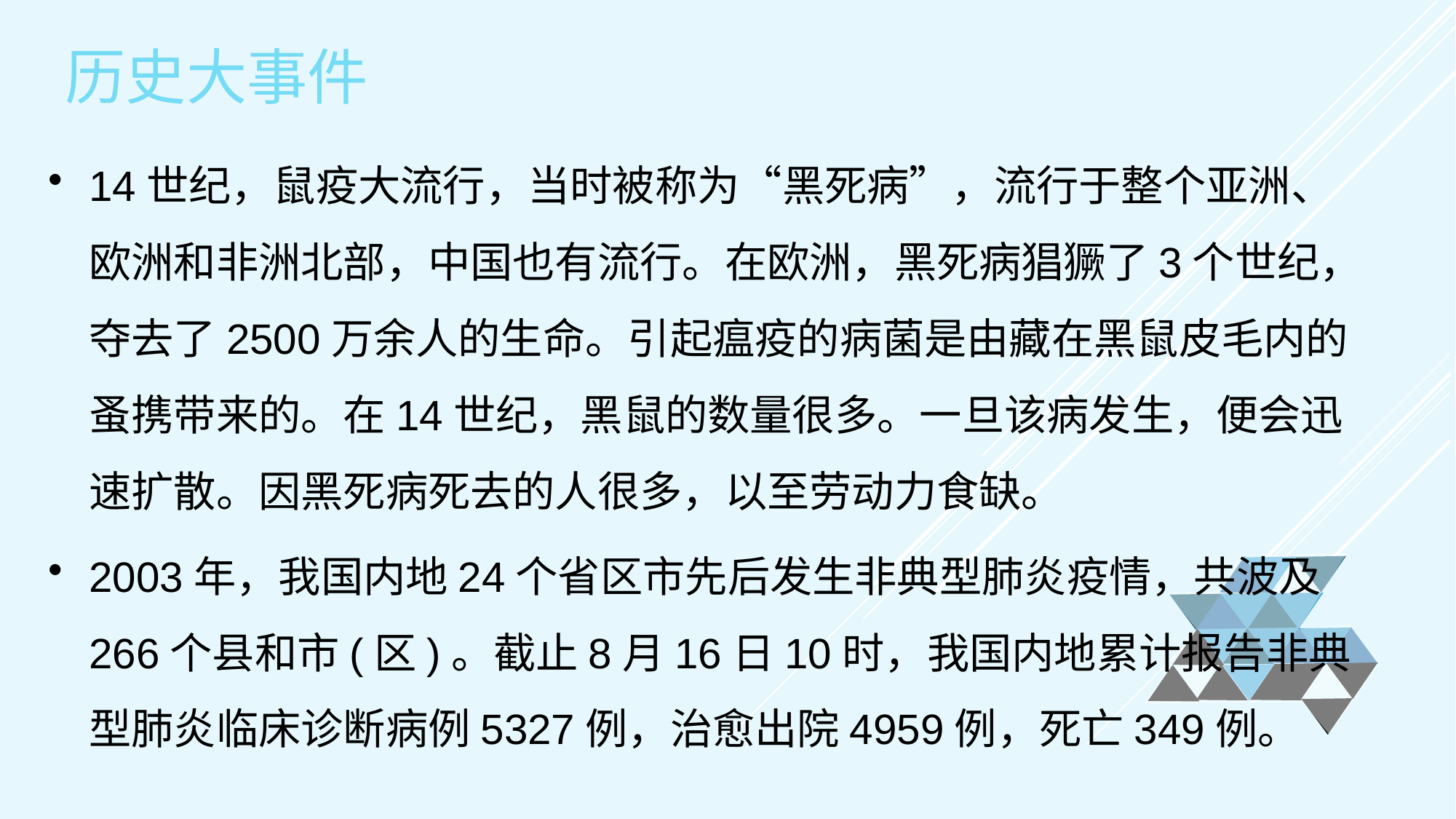

历史大事件
14世纪，鼠疫大流行，当时被称为“黑死病”，流行于整个亚洲、欧洲和非洲北部，中国也有流行。在欧洲，黑死病猖獗了3个世纪，夺去了2500万余人的生命。引起瘟疫的病菌是由藏在黑鼠皮毛内的蚤携带来的。在14世纪，黑鼠的数量很多。一旦该病发生，便会迅速扩散。因黑死病死去的人很多，以至劳动力食缺。
2003年，我国内地24个省区市先后发生非典型肺炎疫情，共波及266个县和市(区)。截止8月16日10时，我国内地累计报告非典型肺炎临床诊断病例5327例，治愈出院4959例，死亡349例。